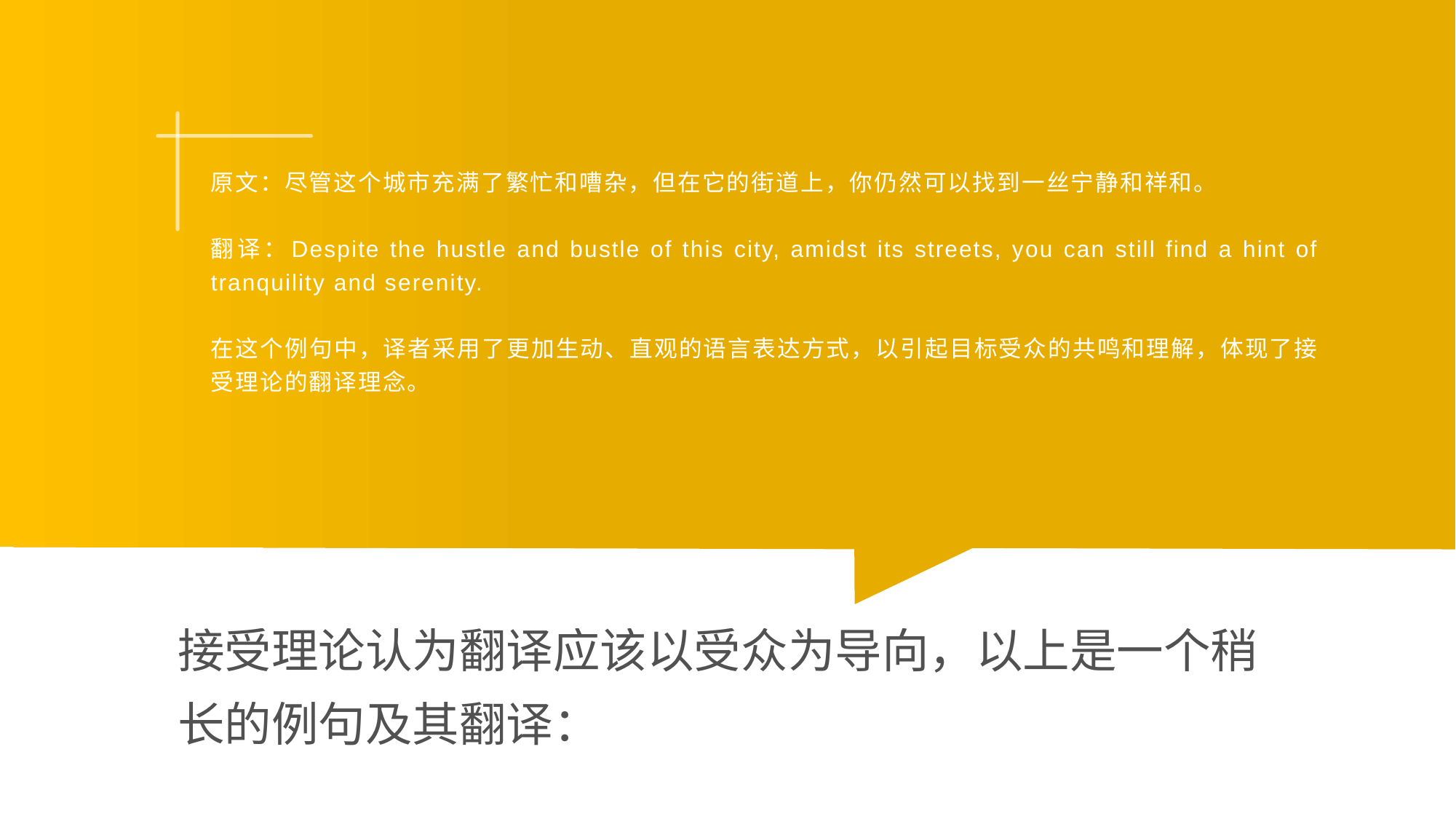

原文：尽管这个城市充满了繁忙和嘈杂，但在它的街道上，你仍然可以找到一丝宁静和祥和。

翻译：Despite the hustle and bustle of this city, amidst its streets, you can still find a hint of tranquility and serenity.

在这个例句中，译者采用了更加生动、直观的语言表达方式，以引起目标受众的共鸣和理解，体现了接受理论的翻译理念。
# 接受理论认为翻译应该以受众为导向，以上是一个稍长的例句及其翻译：